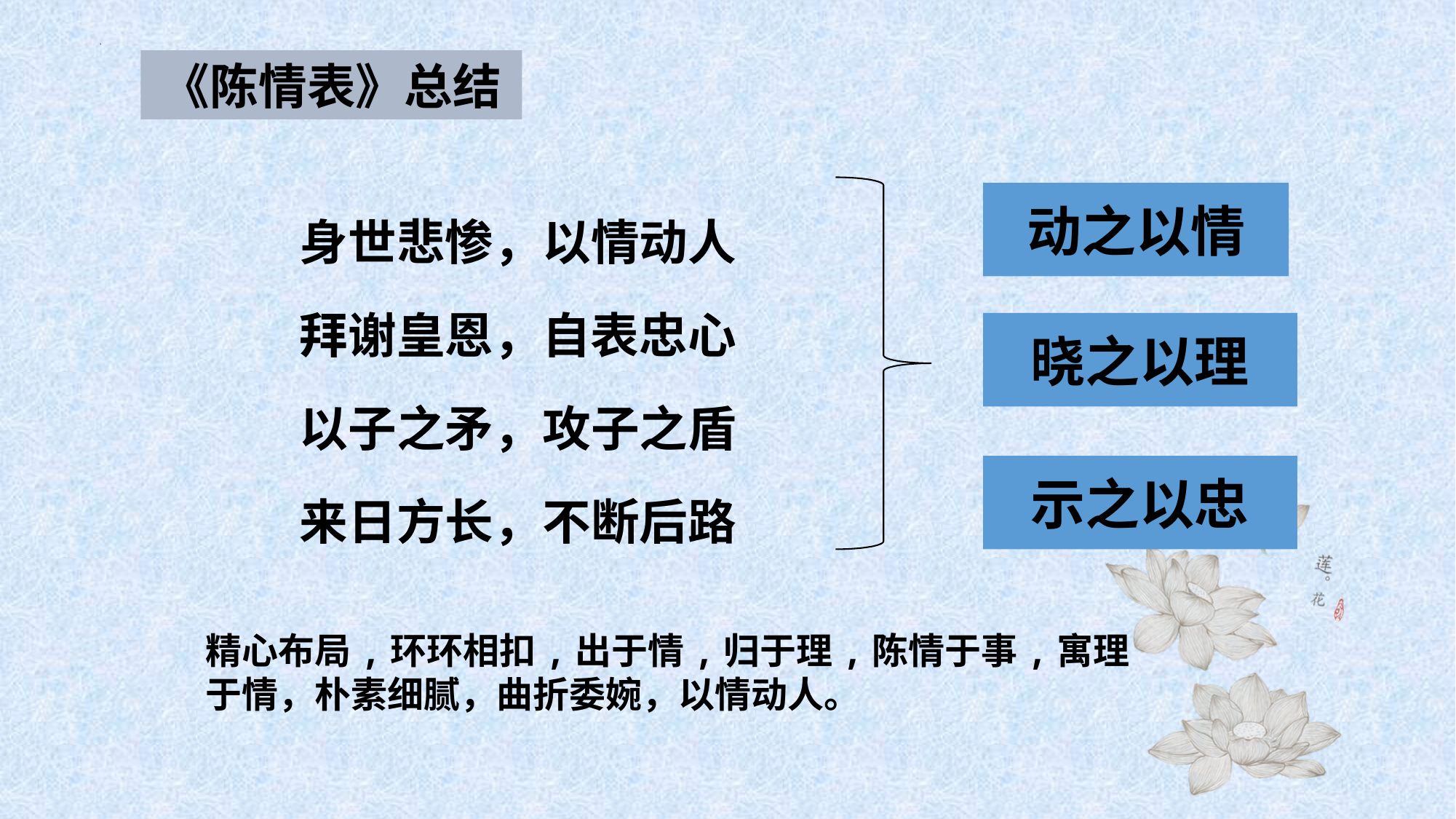

《陈情表》总结
身世悲惨，以情动人
拜谢皇恩，自表忠心
以子之矛，攻子之盾
来日方长，不断后路

动之以情
晓之以理
示之以忠
精心布局,环环相扣,出于情,归于理,陈情于事,寓理于情，朴素细腻，曲折委婉，以情动人。